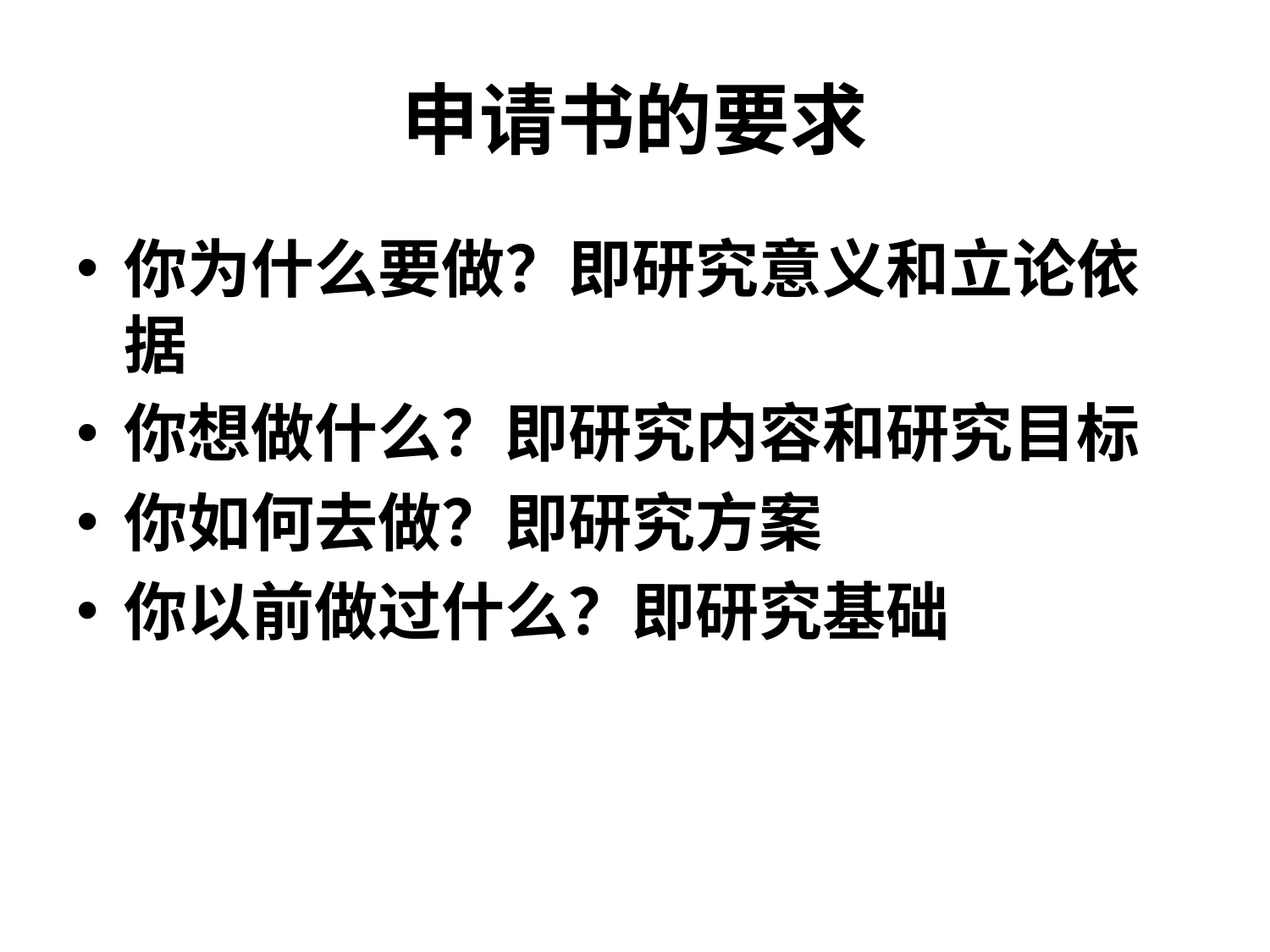

# 申请书的要求
你为什么要做？即研究意义和立论依据
你想做什么？即研究内容和研究目标
你如何去做？即研究方案
你以前做过什么？即研究基础